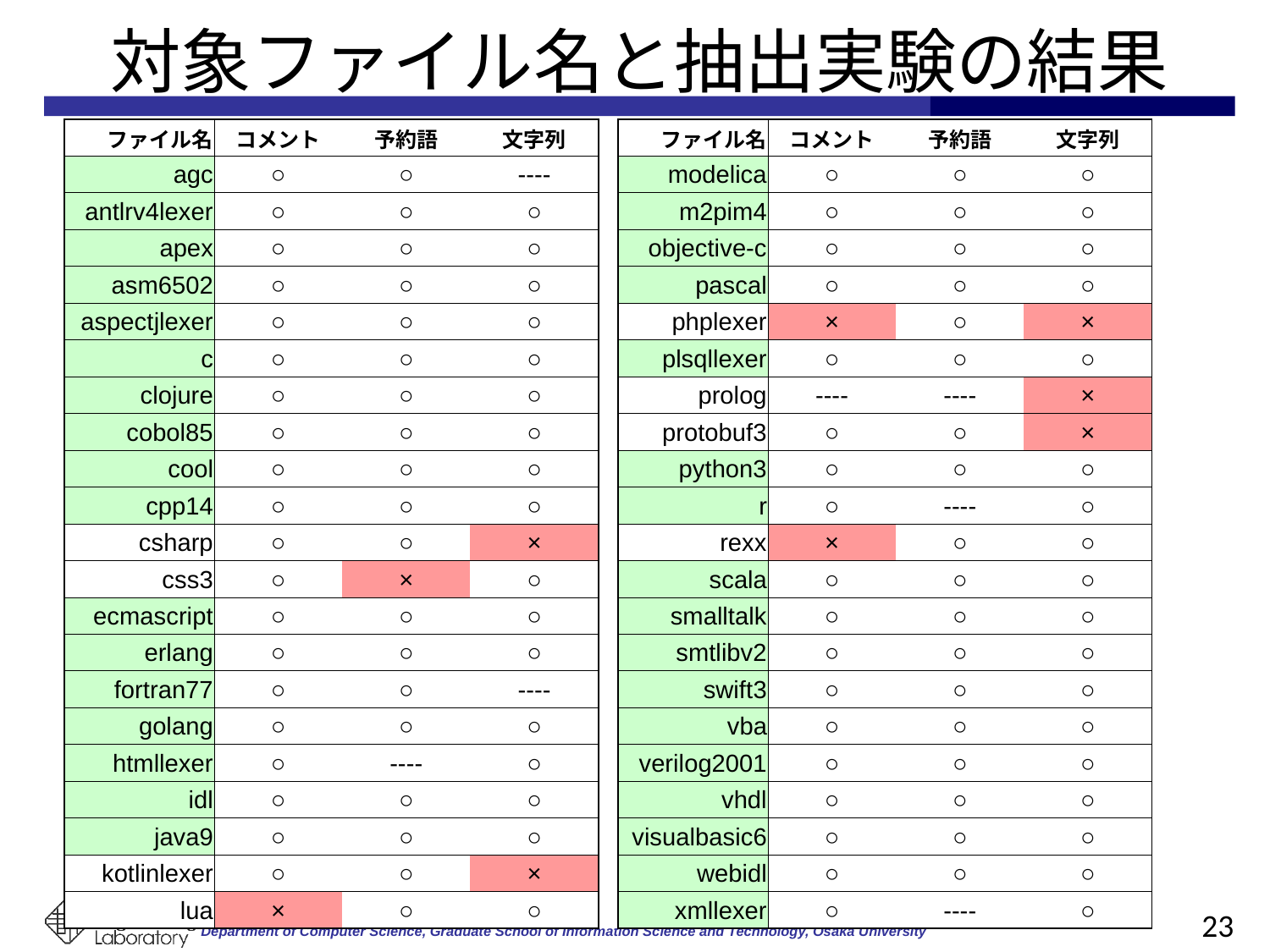

# 対象ファイル名と抽出実験の結果
| ファイル名 | コメント | 予約語 | 文字列 |  | ファイル名 | コメント | 予約語 | 文字列 |
| --- | --- | --- | --- | --- | --- | --- | --- | --- |
| agc | ○ | ○ | ---- |  | modelica | ○ | ○ | ○ |
| antlrv4lexer | ○ | ○ | ○ |  | m2pim4 | ○ | ○ | ○ |
| apex | ○ | ○ | ○ |  | objective-c | ○ | ○ | ○ |
| asm6502 | ○ | ○ | ○ |  | pascal | ○ | ○ | ○ |
| aspectjlexer | ○ | ○ | ○ |  | phplexer | × | ○ | × |
| c | ○ | ○ | ○ |  | plsqllexer | ○ | ○ | ○ |
| clojure | ○ | ○ | ○ |  | prolog | ---- | ---- | × |
| cobol85 | ○ | ○ | ○ |  | protobuf3 | ○ | ○ | × |
| cool | ○ | ○ | ○ |  | python3 | ○ | ○ | ○ |
| cpp14 | ○ | ○ | ○ |  | r | ○ | ---- | ○ |
| csharp | ○ | ○ | × |  | rexx | × | ○ | ○ |
| css3 | ○ | × | ○ |  | scala | ○ | ○ | ○ |
| ecmascript | ○ | ○ | ○ |  | smalltalk | ○ | ○ | ○ |
| erlang | ○ | ○ | ○ |  | smtlibv2 | ○ | ○ | ○ |
| fortran77 | ○ | ○ | ---- |  | swift3 | ○ | ○ | ○ |
| golang | ○ | ○ | ○ |  | vba | ○ | ○ | ○ |
| htmllexer | ○ | ---- | ○ |  | verilog2001 | ○ | ○ | ○ |
| idl | ○ | ○ | ○ |  | vhdl | ○ | ○ | ○ |
| java9 | ○ | ○ | ○ |  | visualbasic6 | ○ | ○ | ○ |
| kotlinlexer | ○ | ○ | × |  | webidl | ○ | ○ | ○ |
| lua | × | ○ | ○ |  | xmllexer | ○ | ---- | ○ |
23